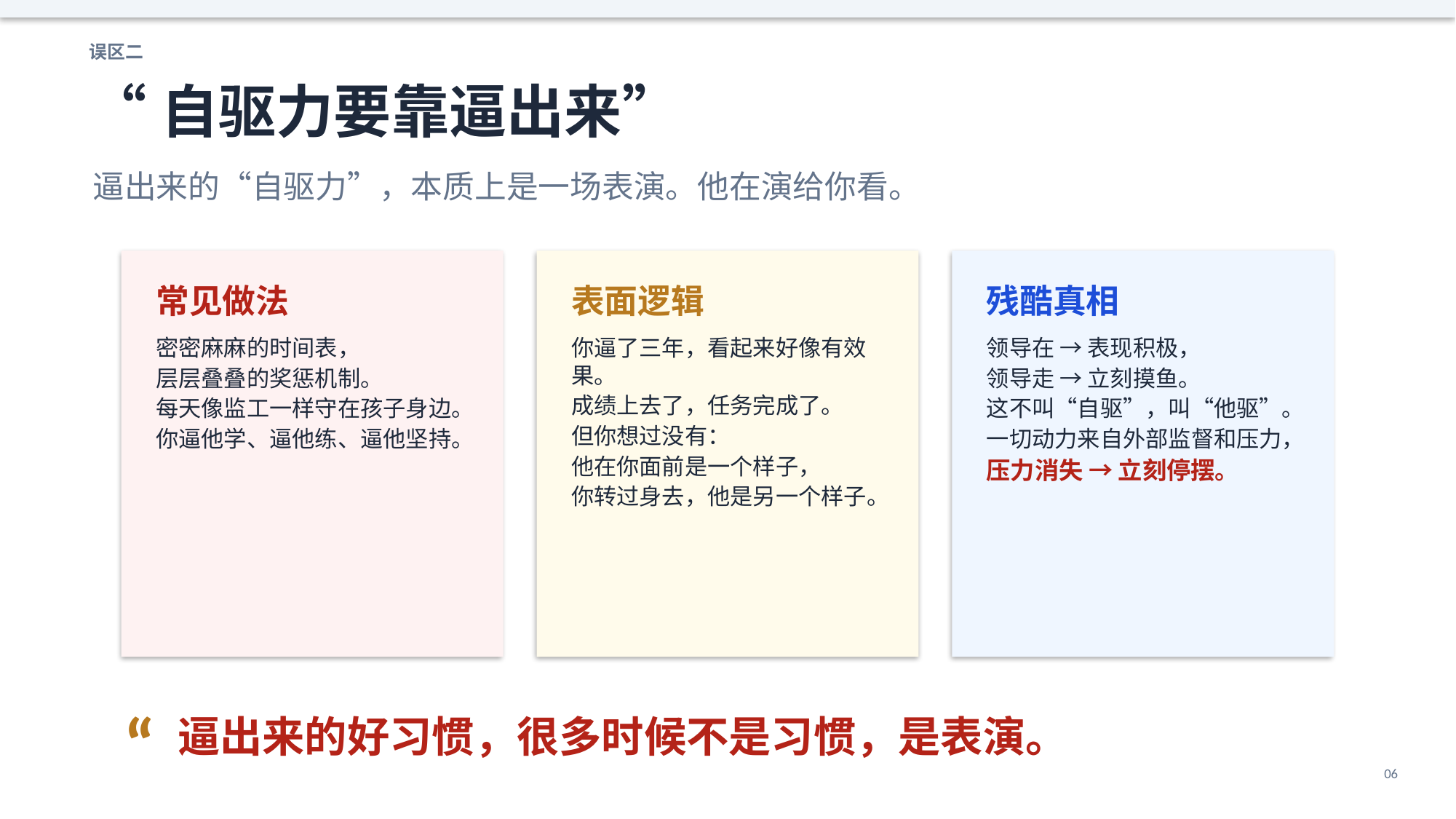

误区二
“自驱力要靠逼出来”
逼出来的“自驱力”，本质上是一场表演。他在演给你看。

常见做法
表面逻辑
残酷真相
密密麻麻的时间表，
层层叠叠的奖惩机制。
每天像监工一样守在孩子身边。
你逼他学、逼他练、逼他坚持。
你逼了三年，看起来好像有效果。
成绩上去了，任务完成了。
但你想过没有：
他在你面前是一个样子，
你转过身去，他是另一个样子。
领导在 → 表现积极，
领导走 → 立刻摸鱼。
这不叫“自驱”，叫“他驱”。
一切动力来自外部监督和压力，
压力消失 → 立刻停摆。
“
逼出来的好习惯，很多时候不是习惯，是表演。
06